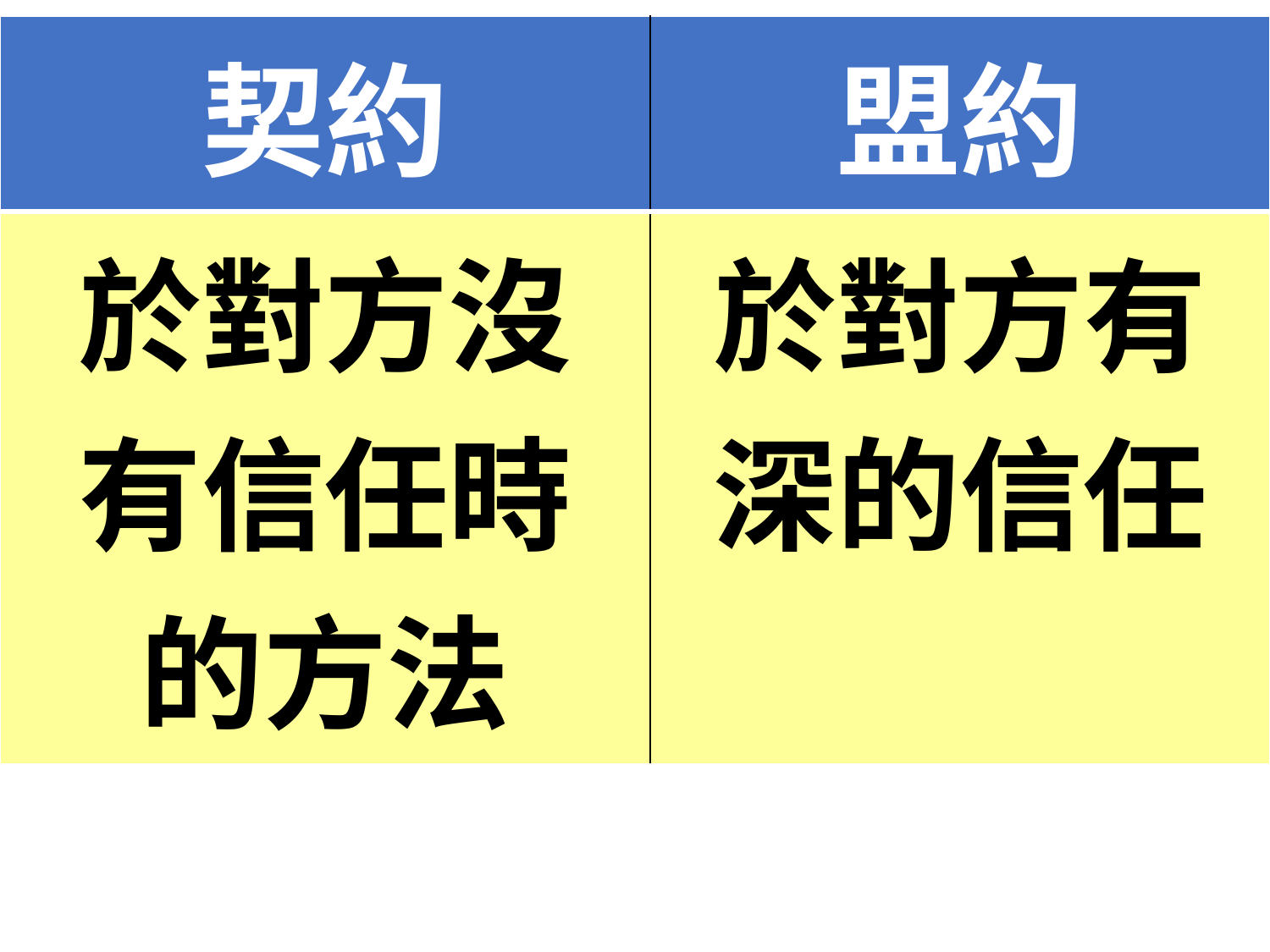

| 契約 | 盟約 |
| --- | --- |
| 於對方沒有信任時的方法 | 於對方有 深的信任 |